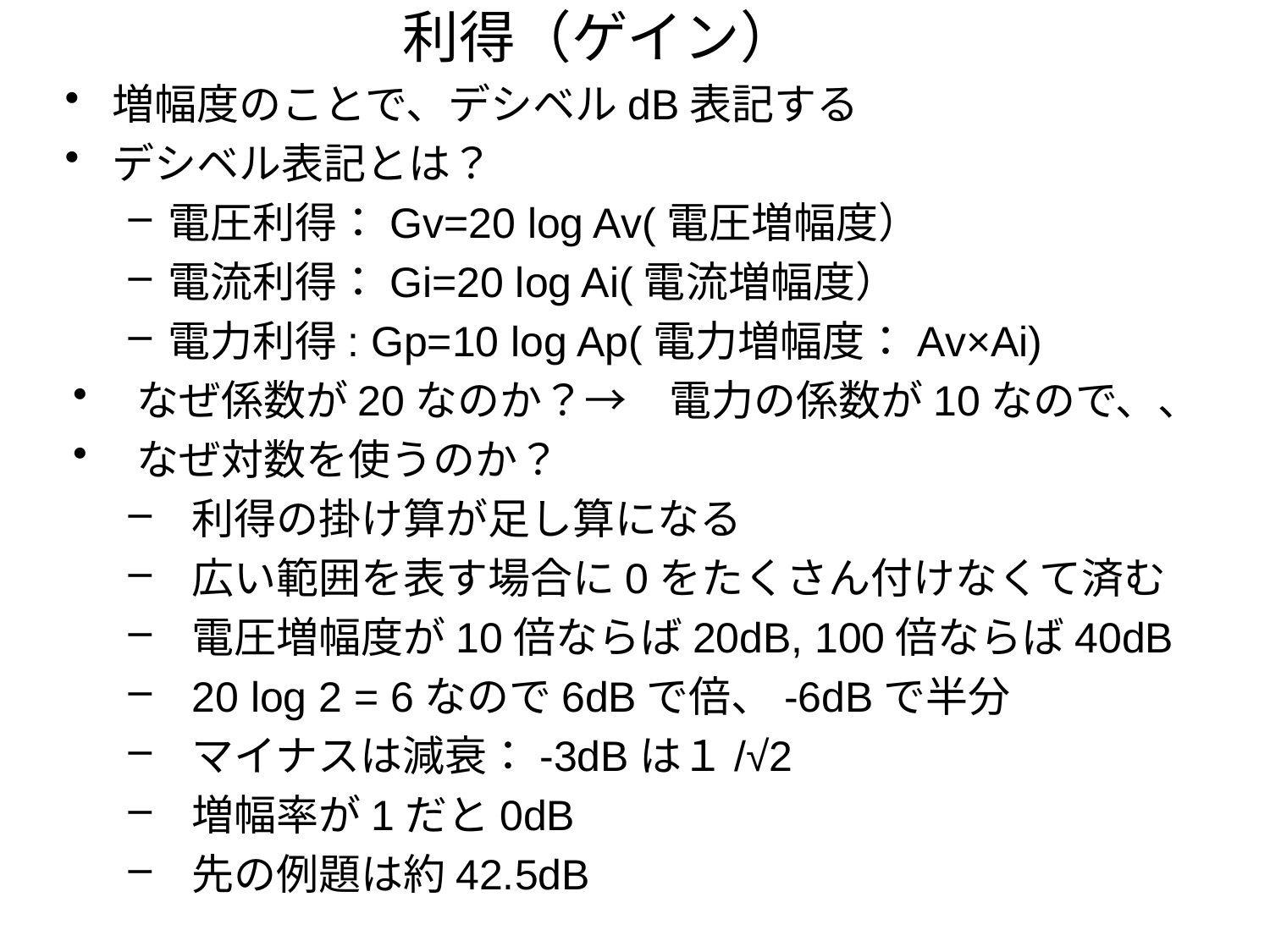

# 利得（ゲイン）
増幅度のことで、デシベルdB表記する
デシベル表記とは？
電圧利得：Gv=20 log Av(電圧増幅度）
電流利得：Gi=20 log Ai(電流増幅度）
電力利得: Gp=10 log Ap(電力増幅度：Av×Ai)
なぜ係数が20なのか？→　電力の係数が10なので、、
なぜ対数を使うのか？
利得の掛け算が足し算になる
広い範囲を表す場合に0をたくさん付けなくて済む
電圧増幅度が10倍ならば20dB, 100倍ならば40dB
20 log 2 = 6なので6dBで倍、-6dBで半分
マイナスは減衰：-3dBは１/√2
増幅率が1だと0dB
先の例題は約42.5dB